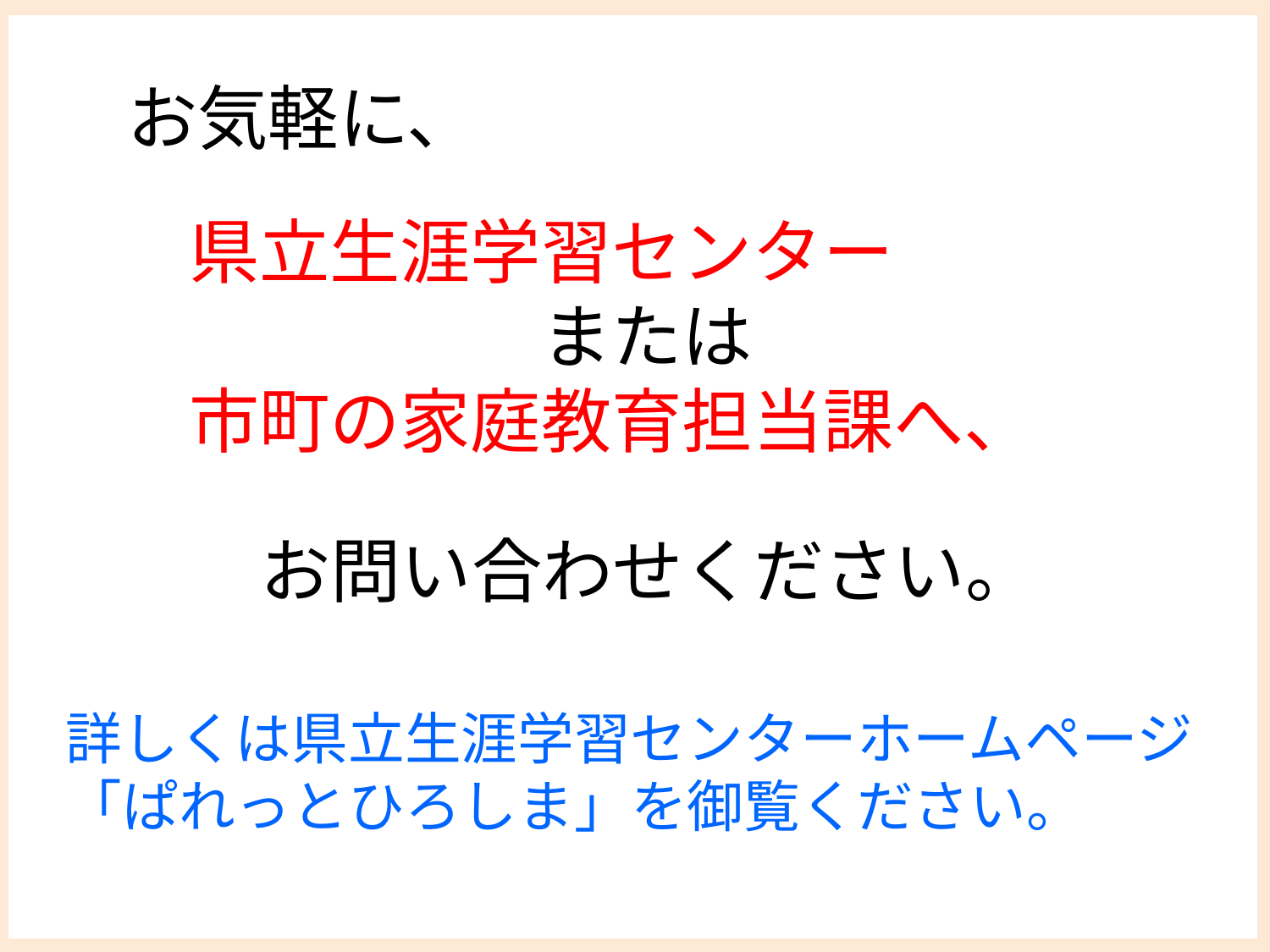

お気軽に、
県立生涯学習センター
　　　　　または
市町の家庭教育担当課へ、
お問い合わせください。
詳しくは県立生涯学習センターホームページ
「ぱれっとひろしま」を御覧ください。